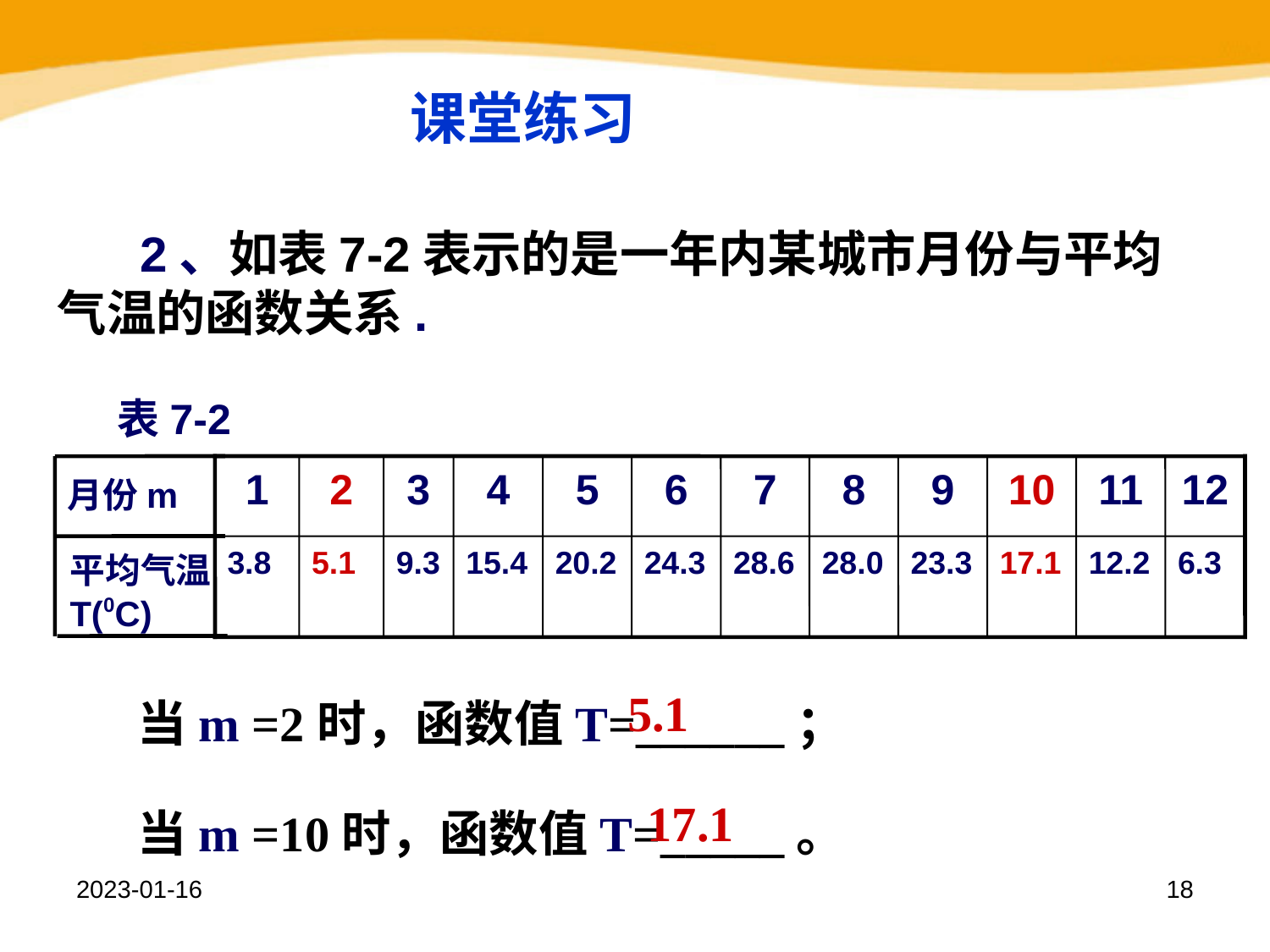

课堂练习
      2、如表7-2表示的是一年内某城市月份与平均气温的函数关系.
表7-2

1

2

3

4

5

6

7

8

9

10

11

12

3.8

5.1
9.3
15.4
20.2
24.3
28.6
28.0
23.3
17.1
12.2
6.3

月份m

平均气温T(0C)

5.1
当m =2时，函数值T=______；

17.1
当m =10时，函数值T=_____。
2023-01-16
18